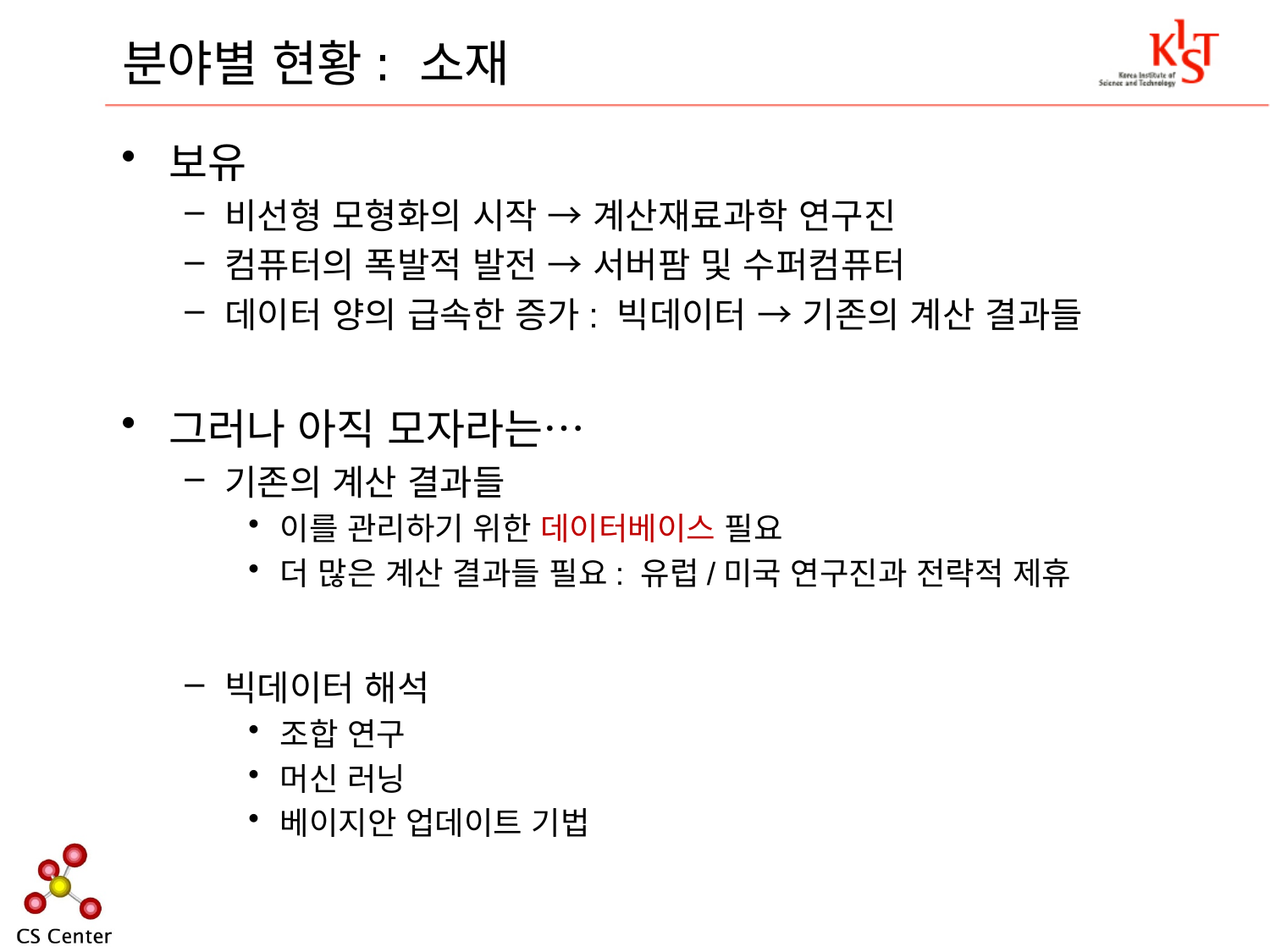

# 분야별 현황: 소재
보유
비선형 모형화의 시작 → 계산재료과학 연구진
컴퓨터의 폭발적 발전 → 서버팜 및 수퍼컴퓨터
데이터 양의 급속한 증가: 빅데이터 → 기존의 계산 결과들

그러나 아직 모자라는…
기존의 계산 결과들
이를 관리하기 위한 데이터베이스 필요
더 많은 계산 결과들 필요: 유럽/미국 연구진과 전략적 제휴

빅데이터 해석
조합 연구
머신 러닝
베이지안 업데이트 기법